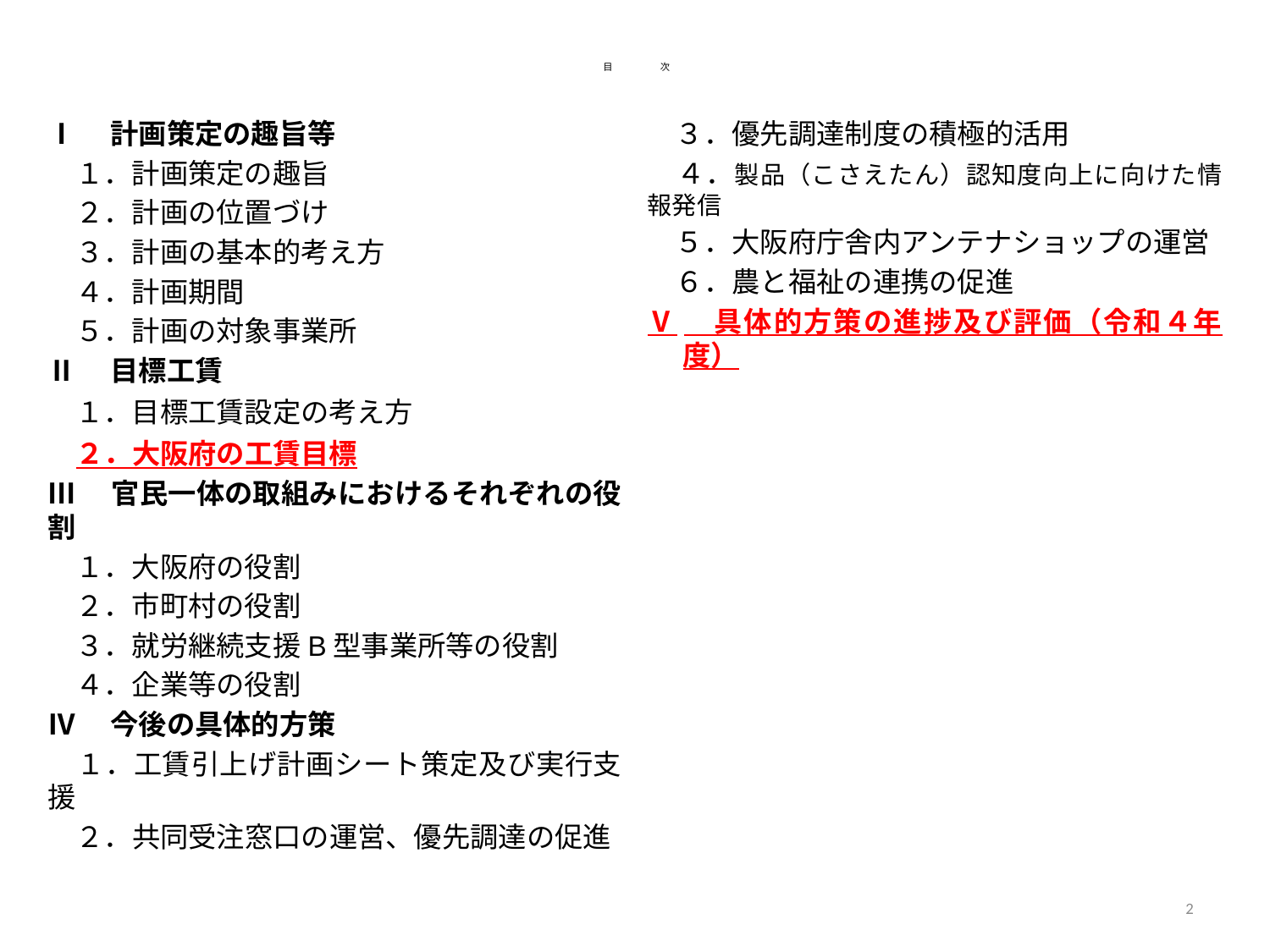

# 目　　　　　次
Ⅰ　計画策定の趣旨等
　１．計画策定の趣旨
　２．計画の位置づけ
　３．計画の基本的考え方
　４．計画期間
　５．計画の対象事業所
Ⅱ　目標工賃
　１．目標工賃設定の考え方
　２．大阪府の工賃目標
Ⅲ　官民一体の取組みにおけるそれぞれの役割
　１．大阪府の役割
　２．市町村の役割
　３．就労継続支援B型事業所等の役割
　４．企業等の役割
Ⅳ　今後の具体的方策
　１．工賃引上げ計画シート策定及び実行支援
　２．共同受注窓口の運営、優先調達の促進
　３．優先調達制度の積極的活用
　４．製品（こさえたん）認知度向上に向けた情報発信
　５．大阪府庁舎内アンテナショップの運営
　６．農と福祉の連携の促進
Ⅴ　具体的方策の進捗及び評価（令和４年度）
2